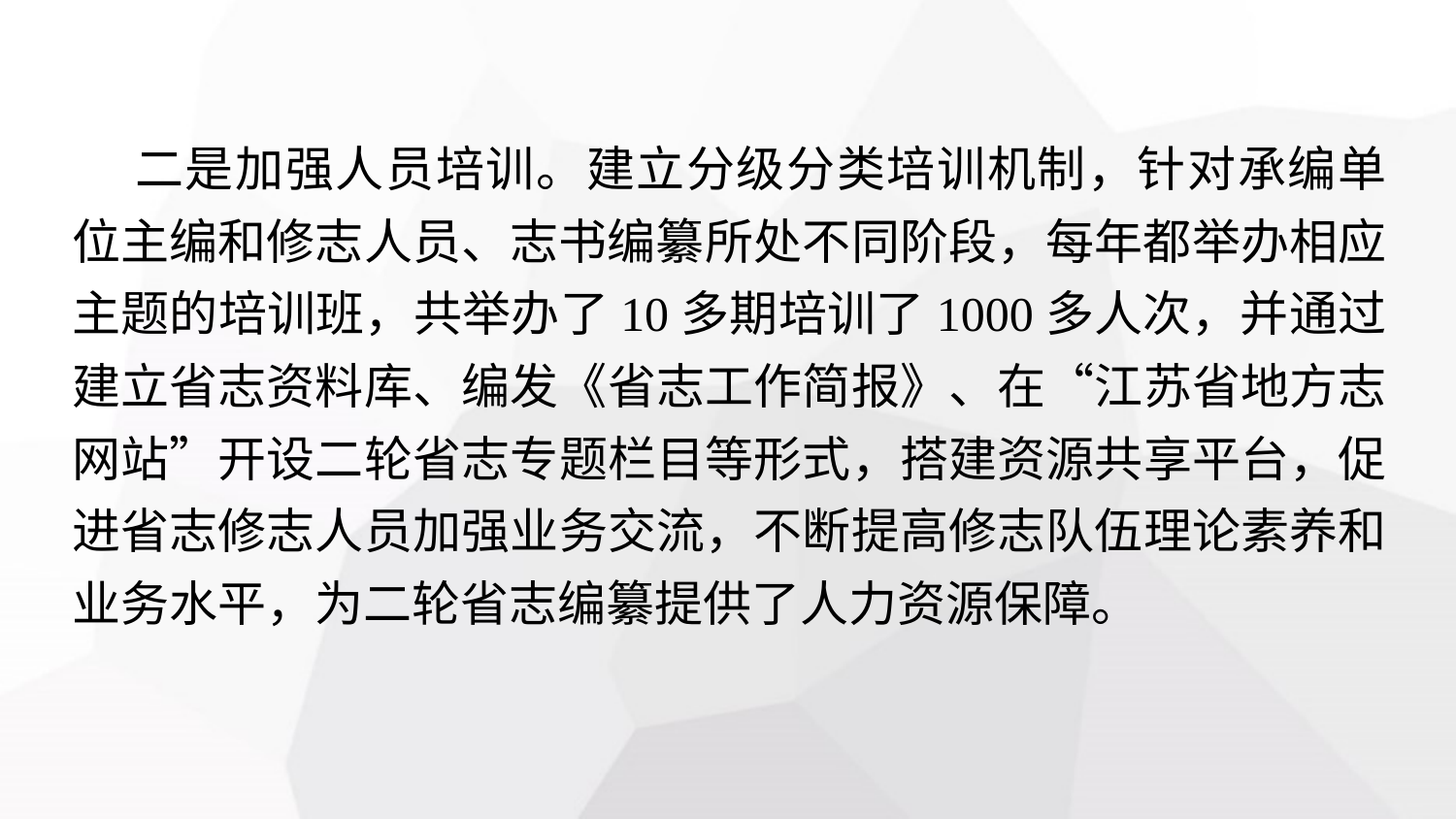

二是加强人员培训。建立分级分类培训机制，针对承编单位主编和修志人员、志书编纂所处不同阶段，每年都举办相应主题的培训班，共举办了10多期培训了1000多人次，并通过建立省志资料库、编发《省志工作简报》、在“江苏省地方志网站”开设二轮省志专题栏目等形式，搭建资源共享平台，促进省志修志人员加强业务交流，不断提高修志队伍理论素养和业务水平，为二轮省志编纂提供了人力资源保障。